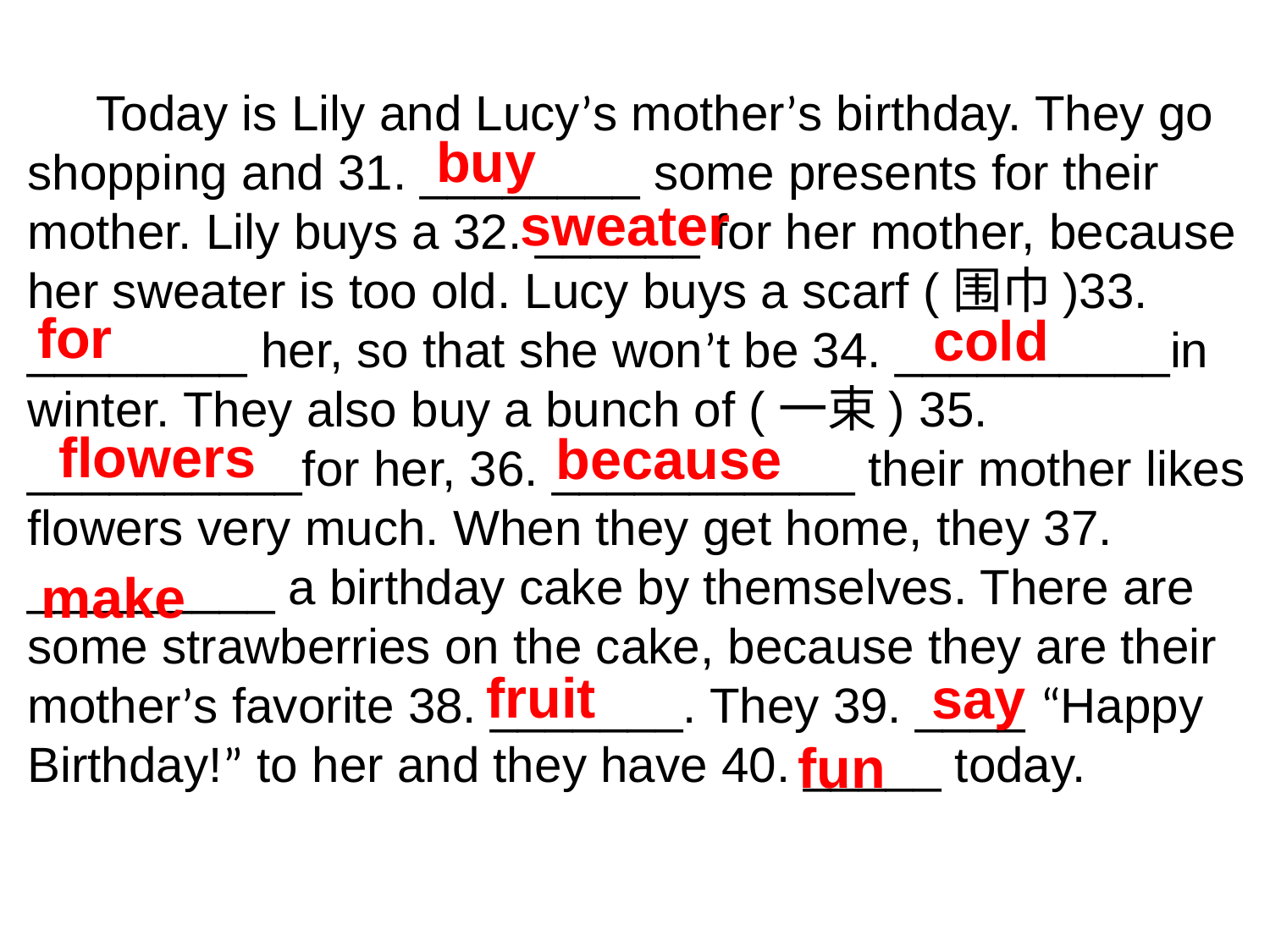

Today is Lily and Lucy’s mother’s birthday. They go shopping and 31. ________ some presents for their mother. Lily buys a 32. ______ for her mother, because her sweater is too old. Lucy buys a scarf (围巾)33. ________ her, so that she won’t be 34. __________in winter. They also buy a bunch of (一束) 35. __________for her, 36. ___________ their mother likes flowers very much. When they get home, they 37. _________ a birthday cake by themselves. There are some strawberries on the cake, because they are their mother’s favorite 38. _______. They 39. ____ “Happy Birthday!” to her and they have 40. _____ today.
buy
sweater
for
cold
flowers
because
make
fruit
say
fun